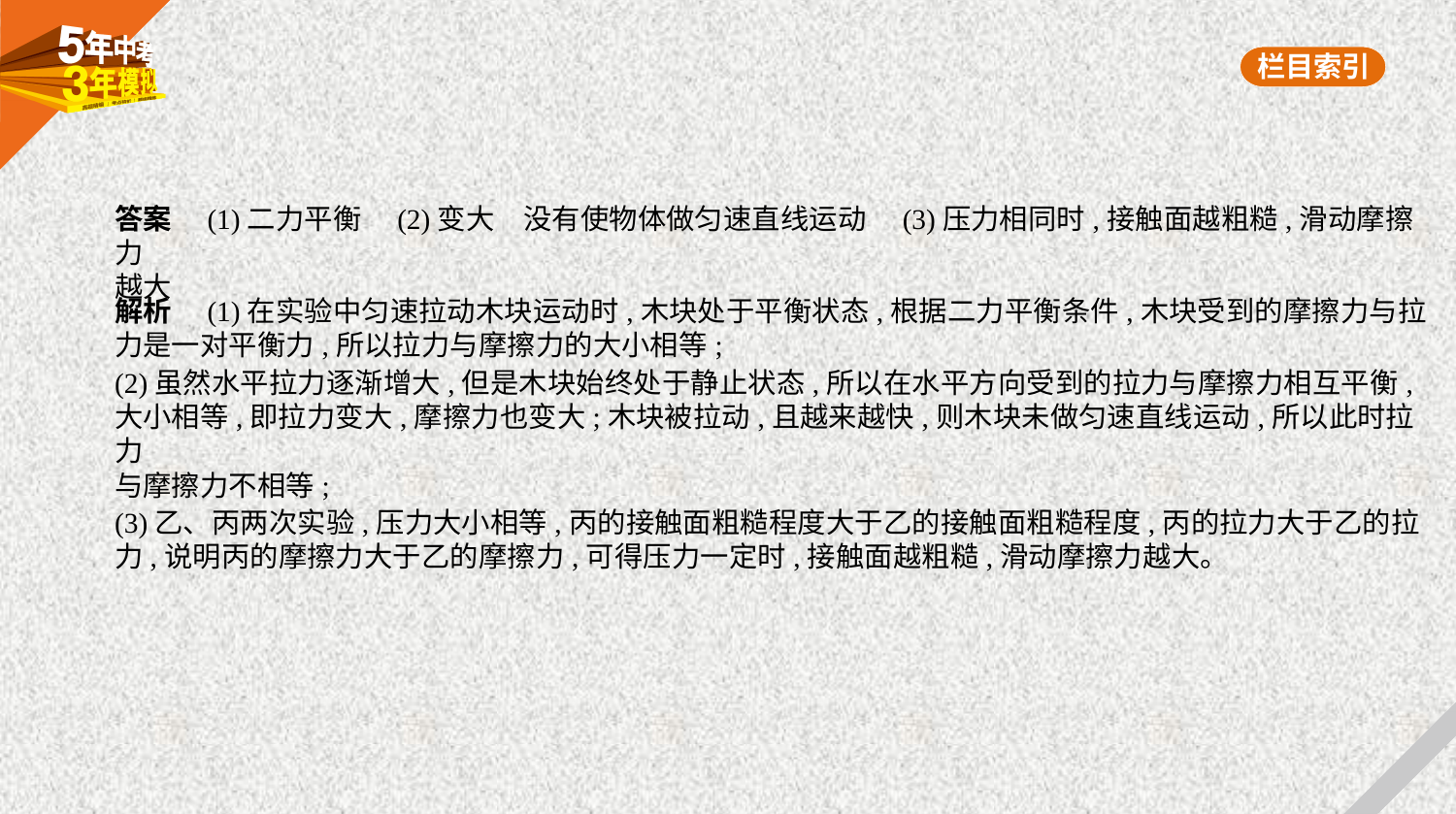

答案　(1)二力平衡　(2)变大　没有使物体做匀速直线运动　(3)压力相同时,接触面越粗糙,滑动摩擦力
越大
解析　(1)在实验中匀速拉动木块运动时,木块处于平衡状态,根据二力平衡条件,木块受到的摩擦力与拉
力是一对平衡力,所以拉力与摩擦力的大小相等;
(2)虽然水平拉力逐渐增大,但是木块始终处于静止状态,所以在水平方向受到的拉力与摩擦力相互平衡,
大小相等,即拉力变大,摩擦力也变大;木块被拉动,且越来越快,则木块未做匀速直线运动,所以此时拉力
与摩擦力不相等;
(3)乙、丙两次实验,压力大小相等,丙的接触面粗糙程度大于乙的接触面粗糙程度,丙的拉力大于乙的拉
力,说明丙的摩擦力大于乙的摩擦力,可得压力一定时,接触面越粗糙,滑动摩擦力越大。